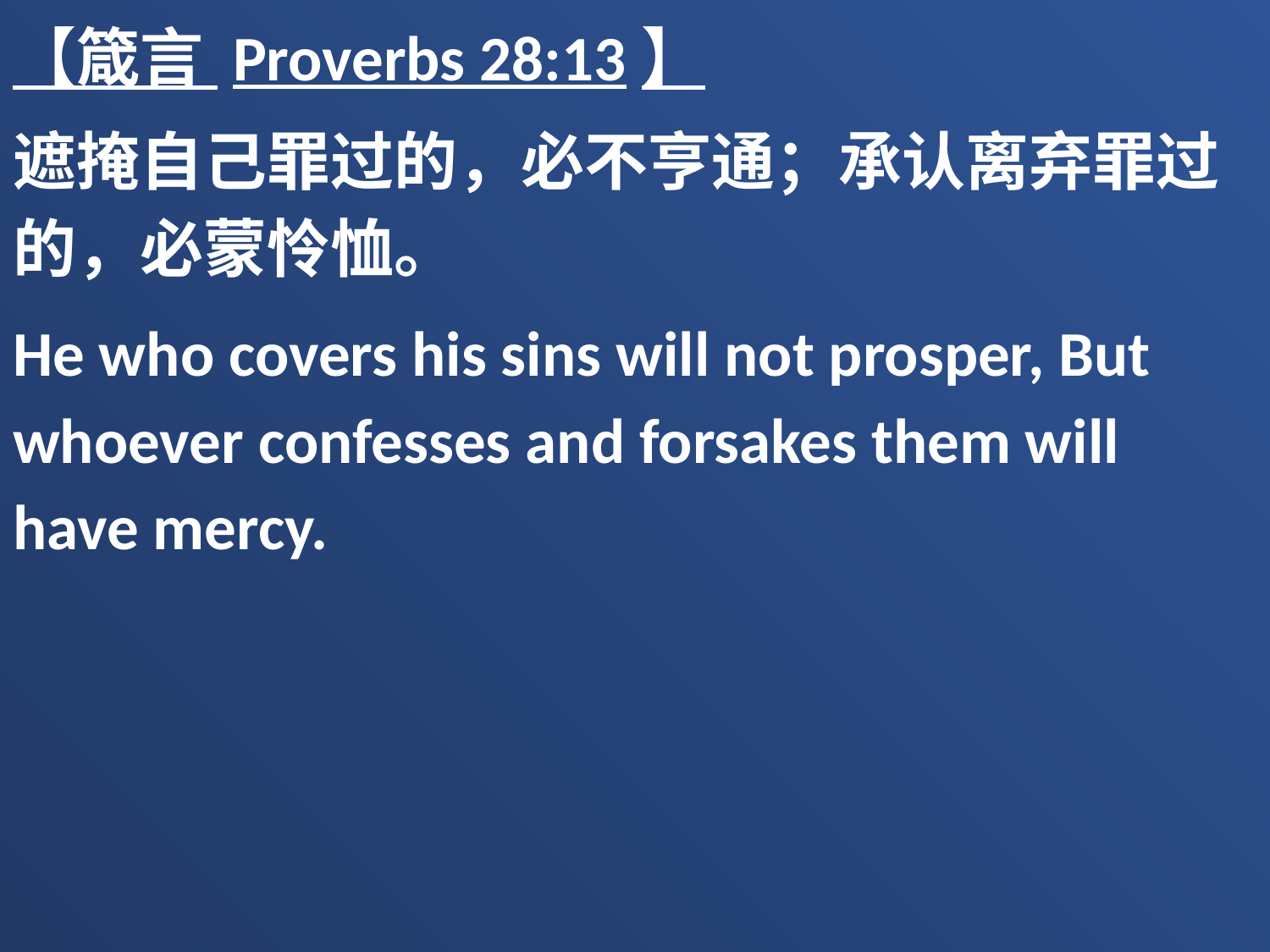

【箴言 Proverbs 28:13】
遮掩自己罪过的，必不亨通；承认离弃罪过的，必蒙怜恤。
He who covers his sins will not prosper, But whoever confesses and forsakes them will have mercy.